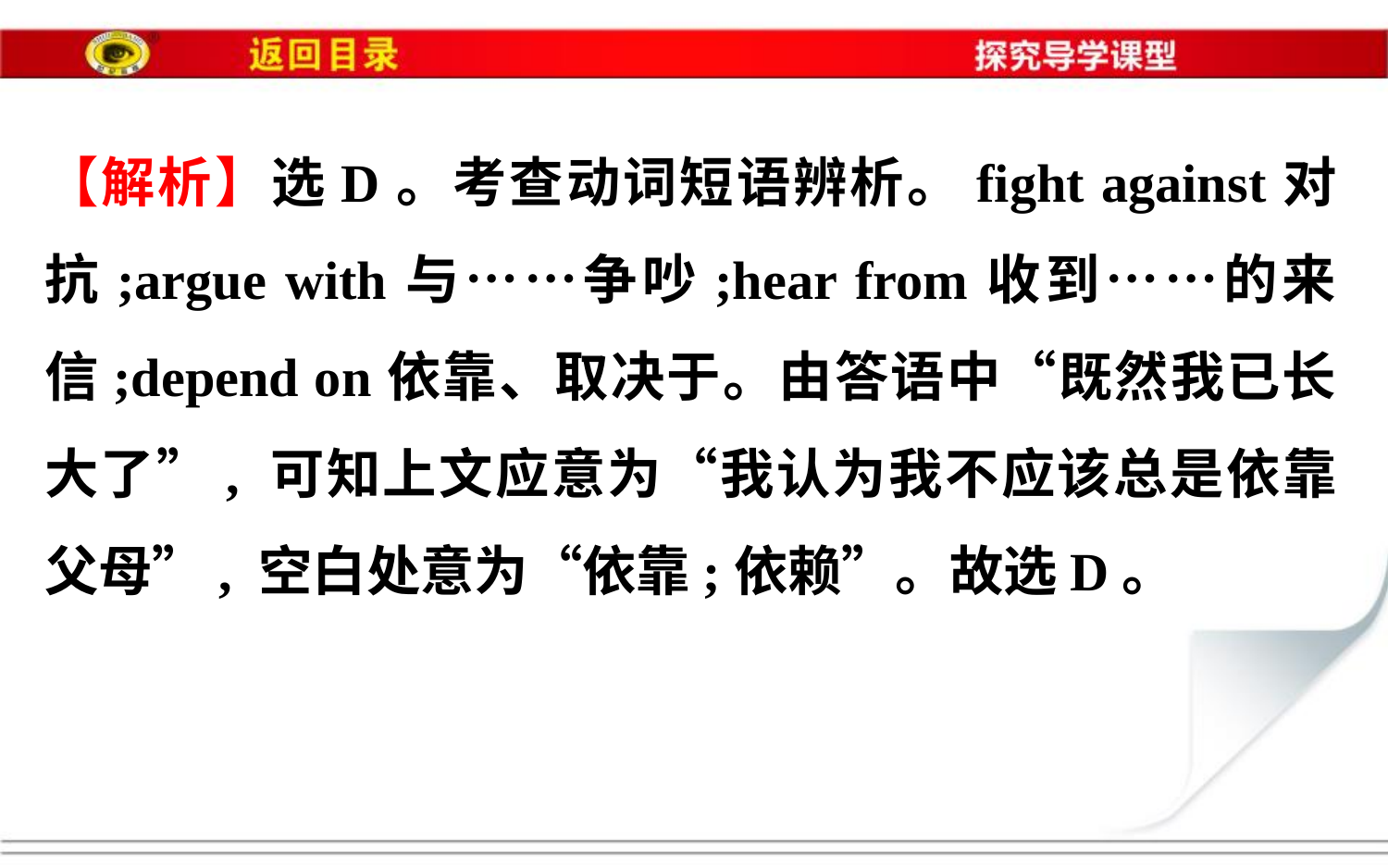

【解析】选D。考查动词短语辨析。fight against对抗;argue with与……争吵;hear from收到……的来信;depend on依靠、取决于。由答语中“既然我已长大了”, 可知上文应意为“我认为我不应该总是依靠父母”, 空白处意为“依靠;依赖”。故选D。